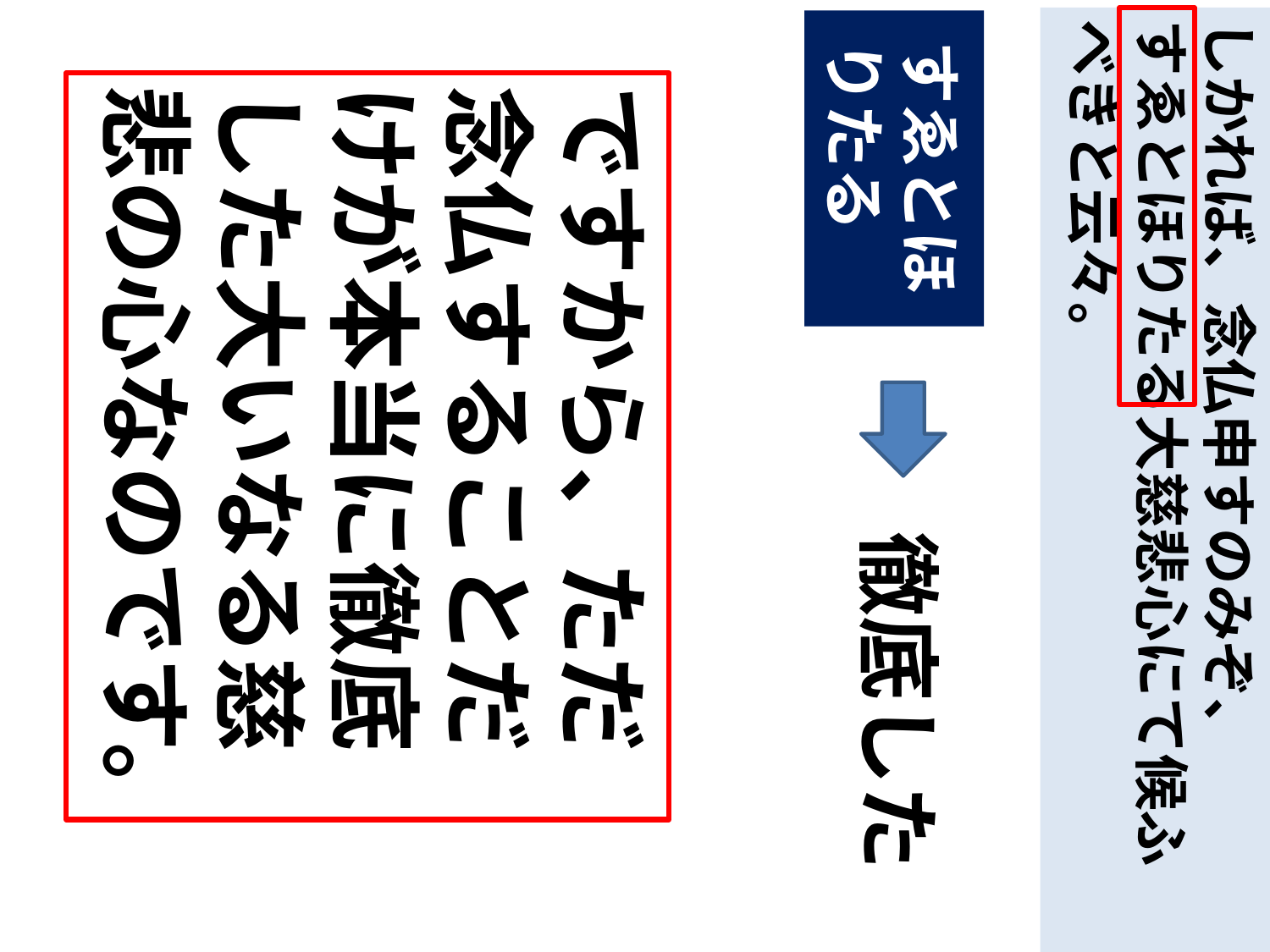

しかれば、念仏申すのみぞ、
すゑとほりたる大慈悲心にて候ふ
べきと云々。

すゑとほりたる
ですから、ただ念仏することだけが本当に徹底した大いなる慈悲の心なのです。

徹底した